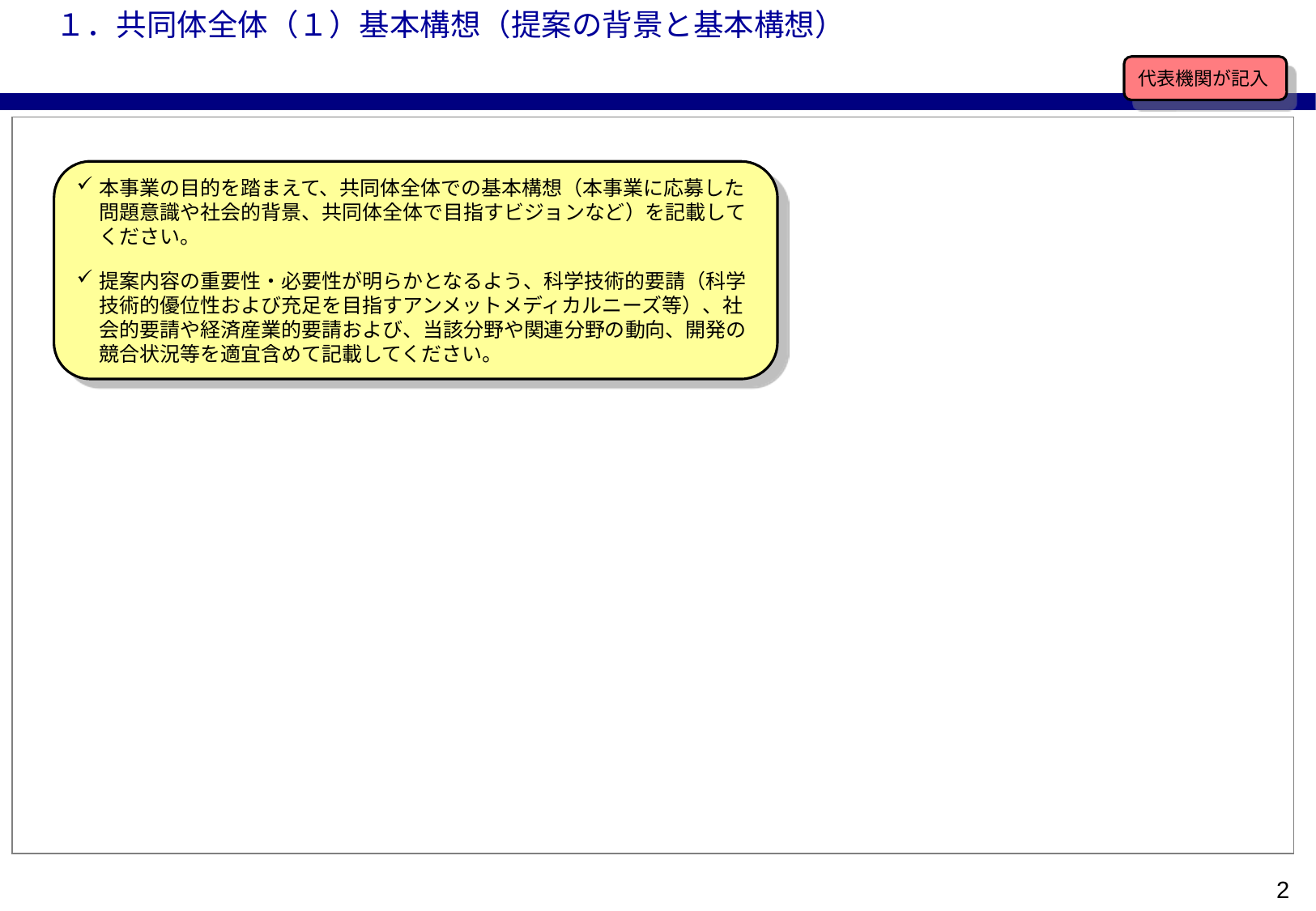

１．共同体全体（１）基本構想（提案の背景と基本構想）

代表機関が記入

本事業の目的を踏まえて、共同体全体での基本構想（本事業に応募した問題意識や社会的背景、共同体全体で目指すビジョンなど）を記載してください。
提案内容の重要性・必要性が明らかとなるよう、科学技術的要請（科学技術的優位性および充足を目指すアンメットメディカルニーズ等）、社会的要請や経済産業的要請および、当該分野や関連分野の動向、開発の競合状況等を適宜含めて記載してください。